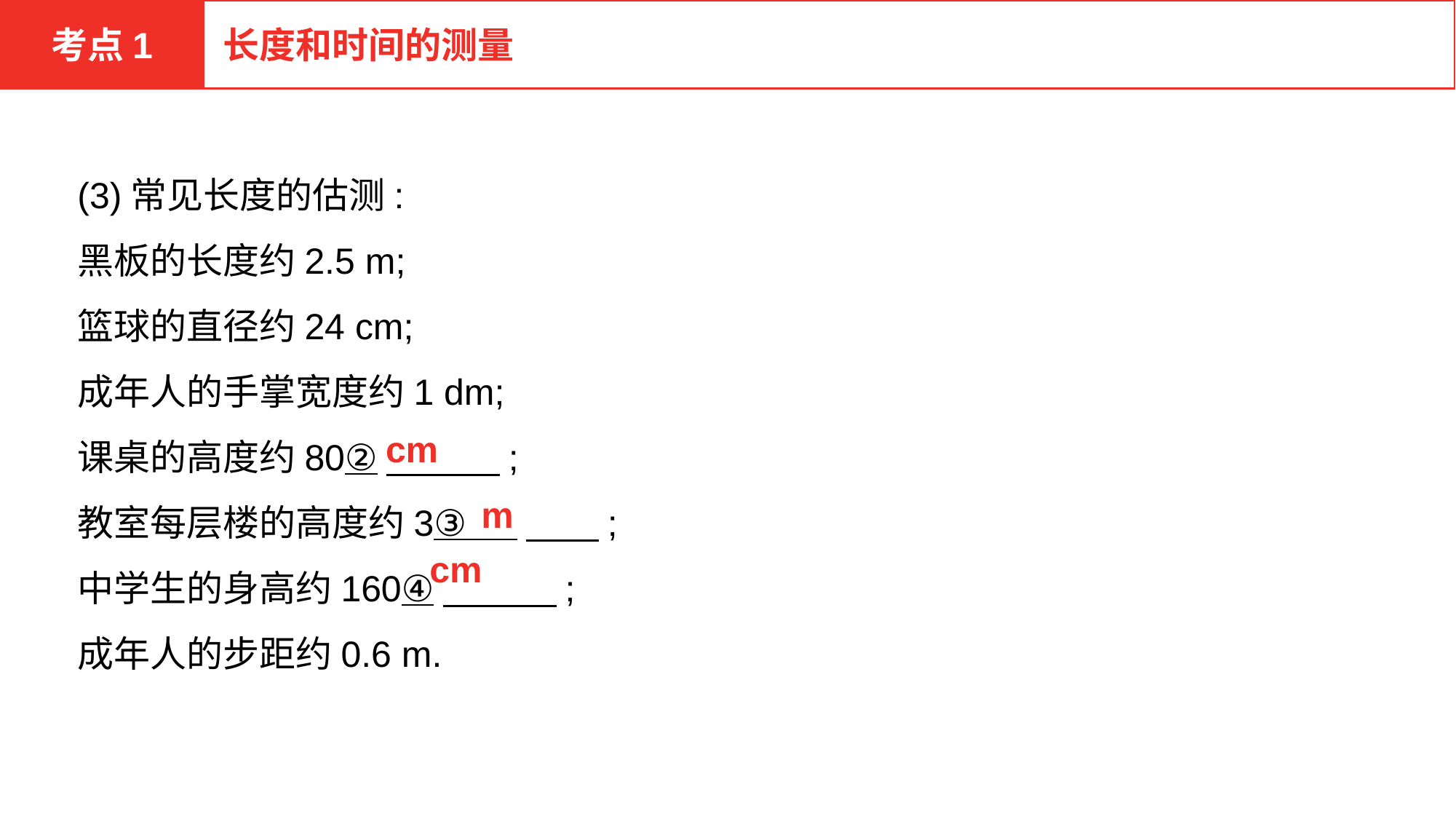

考点1
长度和时间的测量
(3)常见长度的估测:
黑板的长度约2.5 m;
篮球的直径约24 cm;
成年人的手掌宽度约1 dm;
课桌的高度约80②　     　;
教室每层楼的高度约3③     　　;
中学生的身高约160④　     　;
成年人的步距约0.6 m.

cm
m
cm